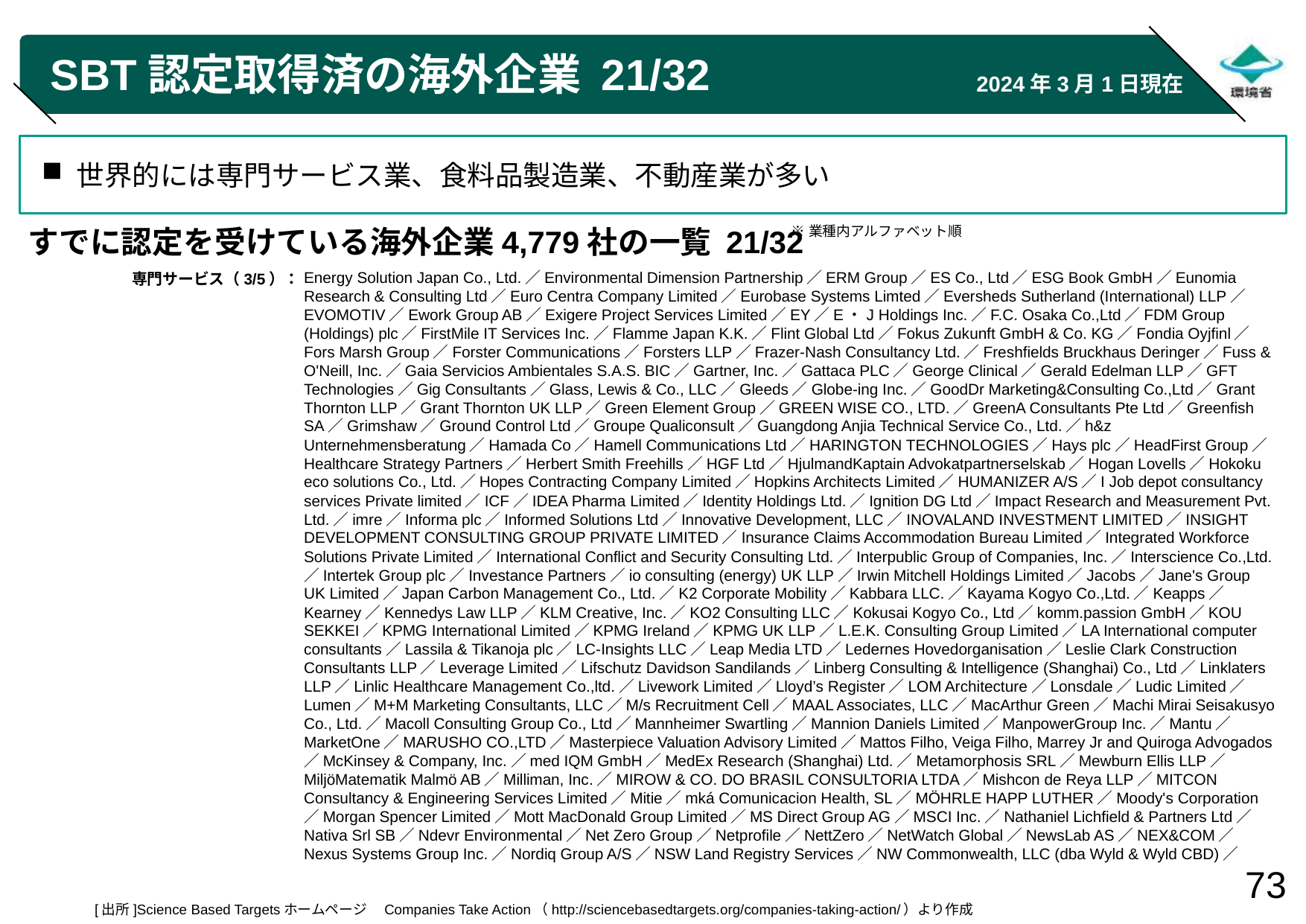

# SBT認定取得済の海外企業 21/32
2024年3月1日現在
世界的には専門サービス業、食料品製造業、不動産業が多い
※業種内アルファベット順
すでに認定を受けている海外企業4,779社の一覧 21/32
Energy Solution Japan Co., Ltd.／Environmental Dimension Partnership／ERM Group／ES Co., Ltd／ESG Book GmbH／Eunomia Research & Consulting Ltd／Euro Centra Company Limited／Eurobase Systems Limted／Eversheds Sutherland (International) LLP／EVOMOTIV／Ework Group AB／Exigere Project Services Limited／EY／E・J Holdings Inc.／F.C. Osaka Co.,Ltd／FDM Group (Holdings) plc／FirstMile IT Services Inc.／Flamme Japan K.K.／Flint Global Ltd／Fokus Zukunft GmbH & Co. KG／Fondia Oyjfinl／Fors Marsh Group／Forster Communications／Forsters LLP／Frazer-Nash Consultancy Ltd.／Freshfields Bruckhaus Deringer／Fuss & O'Neill, Inc.／Gaia Servicios Ambientales S.A.S. BIC／Gartner, Inc.／Gattaca PLC／George Clinical／Gerald Edelman LLP／GFT Technologies／Gig Consultants／Glass, Lewis & Co., LLC／Gleeds／Globe-ing Inc.／GoodDr Marketing&Consulting Co.,Ltd／Grant Thornton LLP／Grant Thornton UK LLP／Green Element Group／GREEN WISE CO., LTD.／GreenA Consultants Pte Ltd／Greenfish SA／Grimshaw／Ground Control Ltd／Groupe Qualiconsult／Guangdong Anjia Technical Service Co., Ltd.／h&z Unternehmensberatung／Hamada Co／Hamell Communications Ltd／HARINGTON TECHNOLOGIES／Hays plc／HeadFirst Group／Healthcare Strategy Partners／Herbert Smith Freehills／HGF Ltd／HjulmandKaptain Advokatpartnerselskab／Hogan Lovells／Hokoku eco solutions Co., Ltd.／Hopes Contracting Company Limited／Hopkins Architects Limited／HUMANIZER A/S／I Job depot consultancy services Private limited／ICF／IDEA Pharma Limited／Identity Holdings Ltd.／Ignition DG Ltd／Impact Research and Measurement Pvt. Ltd.／imre／Informa plc／Informed Solutions Ltd／Innovative Development, LLC／INOVALAND INVESTMENT LIMITED／INSIGHT DEVELOPMENT CONSULTING GROUP PRIVATE LIMITED／Insurance Claims Accommodation Bureau Limited／Integrated Workforce Solutions Private Limited／International Conflict and Security Consulting Ltd.／Interpublic Group of Companies, Inc.／Interscience Co.,Ltd.／Intertek Group plc／Investance Partners／io consulting (energy) UK LLP／Irwin Mitchell Holdings Limited／Jacobs／Jane's Group UK Limited／Japan Carbon Management Co., Ltd.／K2 Corporate Mobility／Kabbara LLC.／Kayama Kogyo Co.,Ltd.／Keapps／Kearney／Kennedys Law LLP／KLM Creative, Inc.／KO2 Consulting LLC／Kokusai Kogyo Co., Ltd／komm.passion GmbH／KOU SEKKEI／KPMG International Limited／KPMG Ireland／KPMG UK LLP／L.E.K. Consulting Group Limited／LA International computer consultants／Lassila & Tikanoja plc／LC-Insights LLC／Leap Media LTD／Ledernes Hovedorganisation／Leslie Clark Construction Consultants LLP／Leverage Limited／Lifschutz Davidson Sandilands／Linberg Consulting & Intelligence (Shanghai) Co., Ltd／Linklaters LLP／Linlic Healthcare Management Co.,ltd.／Livework Limited／Lloyd’s Register／LOM Architecture／Lonsdale／Ludic Limited／Lumen／M+M Marketing Consultants, LLC／M/s Recruitment Cell／MAAL Associates, LLC／MacArthur Green／Machi Mirai Seisakusyo Co., Ltd.／Macoll Consulting Group Co., Ltd／Mannheimer Swartling／Mannion Daniels Limited／ManpowerGroup Inc.／Mantu／MarketOne／MARUSHO CO.,LTD／Masterpiece Valuation Advisory Limited／Mattos Filho, Veiga Filho, Marrey Jr and Quiroga Advogados／McKinsey & Company, Inc.／med IQM GmbH／MedEx Research (Shanghai) Ltd.／Metamorphosis SRL／Mewburn Ellis LLP／MiljöMatematik Malmö AB／Milliman, Inc.／MIROW & CO. DO BRASIL CONSULTORIA LTDA／Mishcon de Reya LLP／MITCON Consultancy & Engineering Services Limited／Mitie／mká Comunicacion Health, SL／MÖHRLE HAPP LUTHER／Moody's Corporation／Morgan Spencer Limited／Mott MacDonald Group Limited／MS Direct Group AG／MSCI Inc.／Nathaniel Lichfield & Partners Ltd／Nativa Srl SB／Ndevr Environmental／Net Zero Group／Netprofile／NettZero／NetWatch Global／NewsLab AS／NEX&COM／Nexus Systems Group Inc.／Nordiq Group A/S／NSW Land Registry Services／NW Commonwealth, LLC (dba Wyld & Wyld CBD)／
専門サービス（3/5）：

[出所]Science Based Targetsホームページ　Companies Take Action（http://sciencebasedtargets.org/companies-taking-action/）より作成